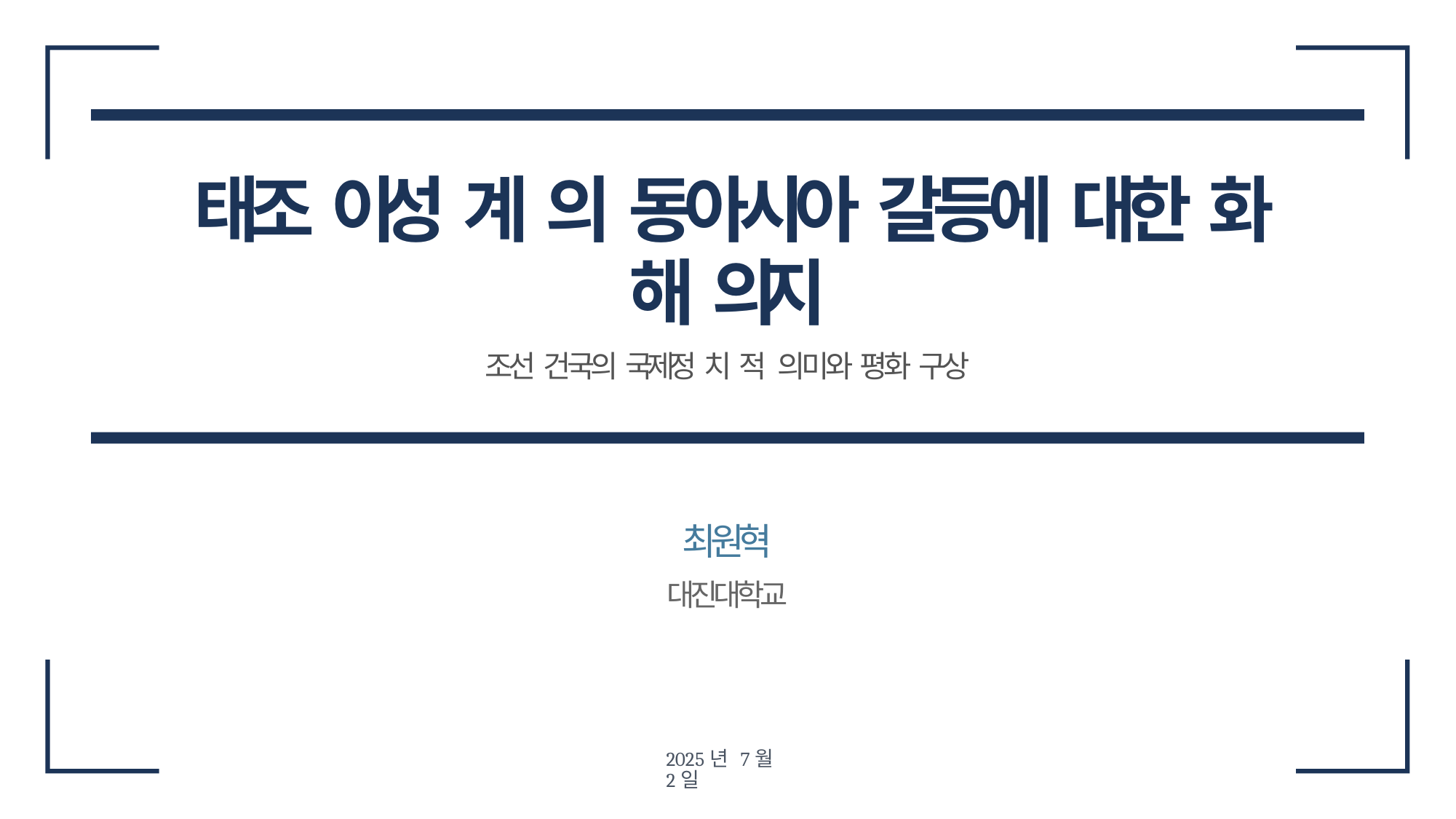

태조 이성 계 의 동아시아 갈등에 대한 화 해 의지
조선 건국의 국제정 치 적 의미와 평화 구상

최원혁
대진대학교

2025년 7월 2일